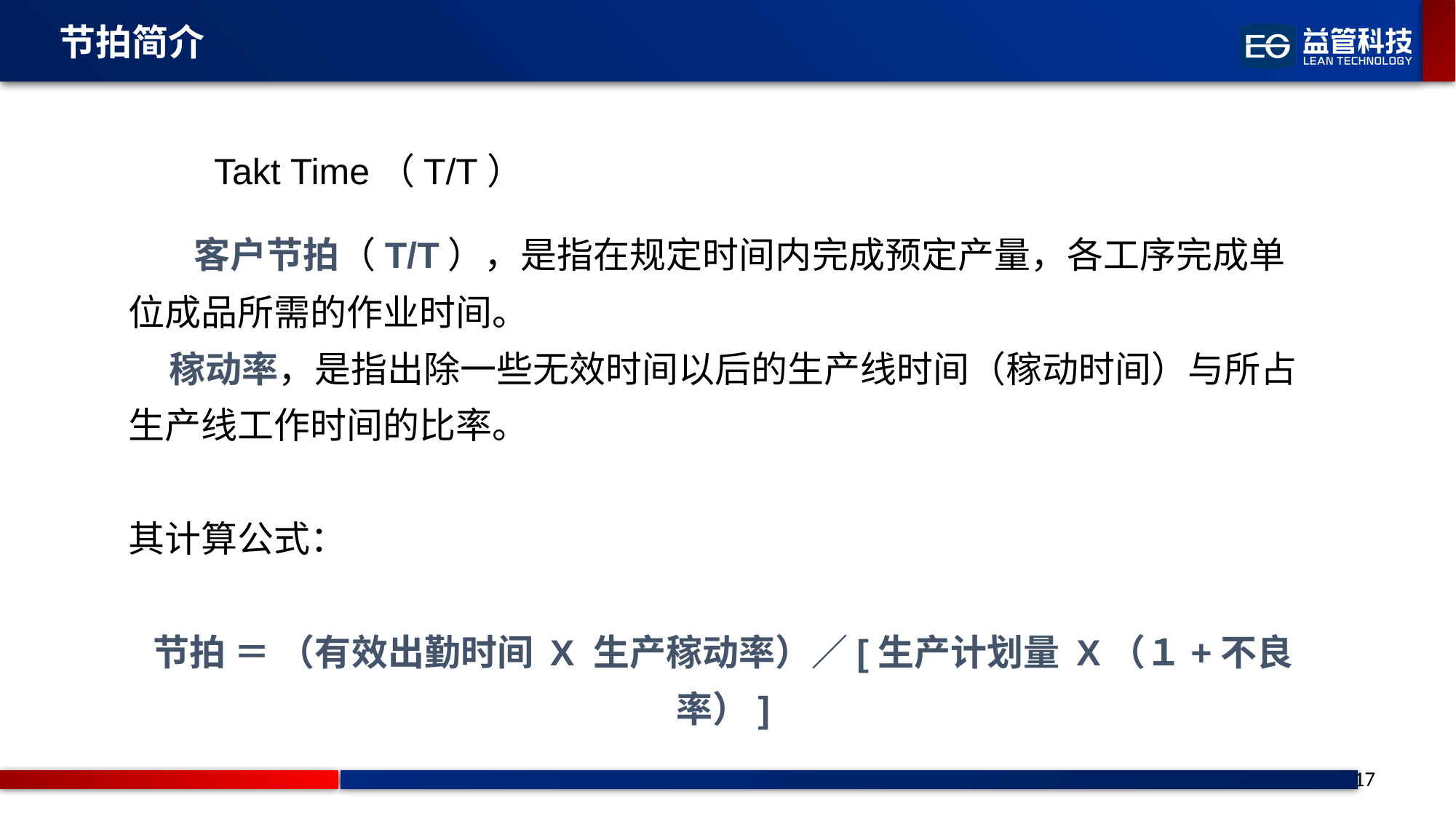

节拍简介
Takt Time（T/T）
       客户节拍（T/T），是指在规定时间内完成预定产量，各工序完成单位成品所需的作业时间。
    稼动率，是指出除一些无效时间以后的生产线时间（稼动时间）与所占生产线工作时间的比率。

其计算公式：

节拍 ＝ （有效出勤时间 X 生产稼动率）／[生产计划量 X（１+不良率）]